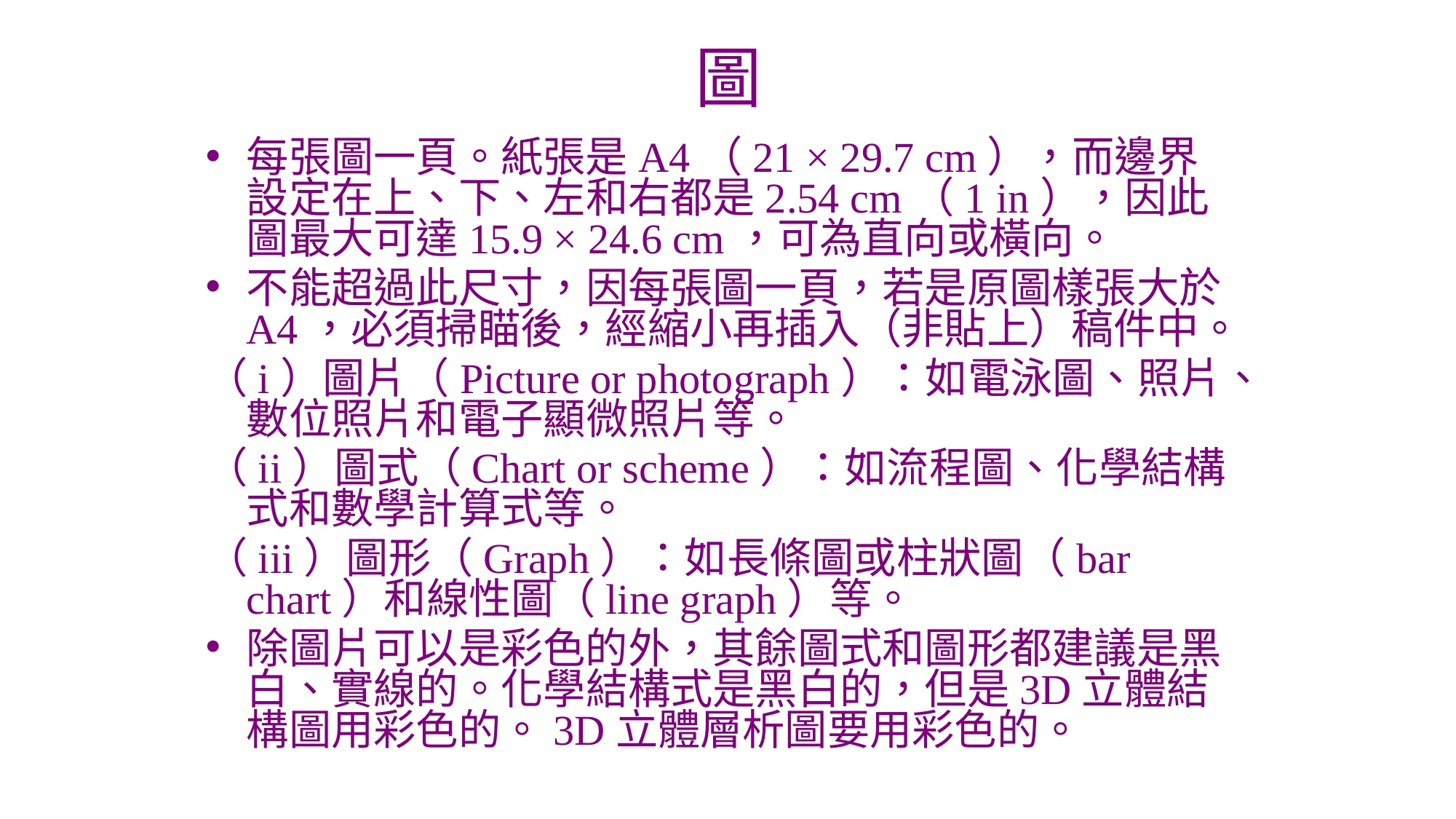

# 圖
每張圖一頁。紙張是A4（21 × 29.7 cm），而邊界設定在上、下、左和右都是2.54 cm（1 in），因此圖最大可達15.9 × 24.6 cm，可為直向或橫向。
不能超過此尺寸，因每張圖一頁，若是原圖樣張大於A4，必須掃瞄後，經縮小再插入（非貼上）稿件中。
（i）圖片（Picture or photograph）：如電泳圖、照片、數位照片和電子顯微照片等。
（ii）圖式（Chart or scheme）：如流程圖、化學結構式和數學計算式等。
（iii）圖形（Graph）：如長條圖或柱狀圖（bar chart）和線性圖（line graph）等。
除圖片可以是彩色的外，其餘圖式和圖形都建議是黑白、實線的。化學結構式是黑白的，但是3D立體結構圖用彩色的。3D立體層析圖要用彩色的。